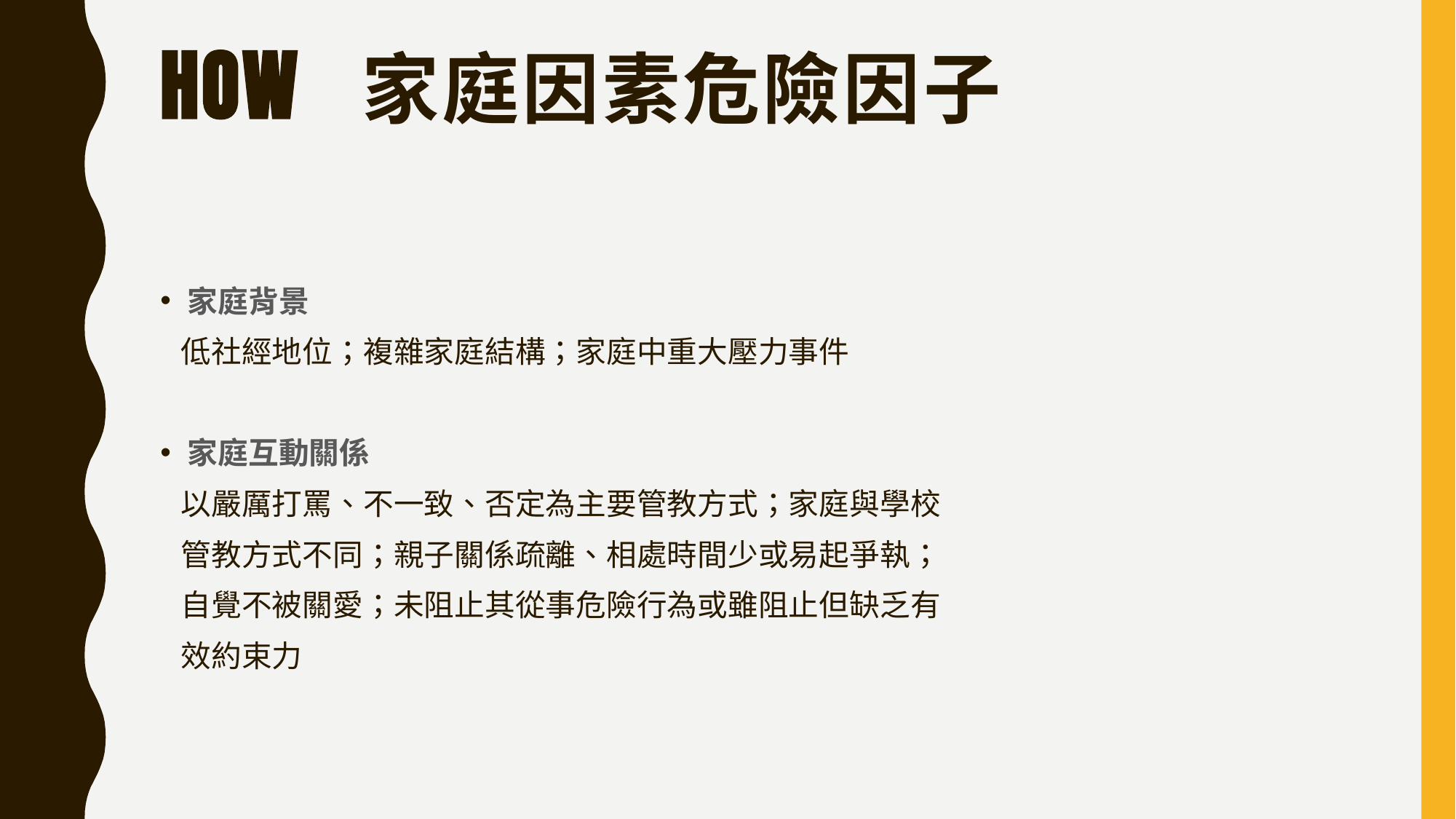

# HOW  家庭因素危險因子
家庭背景
  低社經地位；複雜家庭結構；家庭中重大壓力事件

家庭互動關係
  以嚴厲打罵、不一致、否定為主要管教方式；家庭與學校
  管教方式不同；親子關係疏離、相處時間少或易起爭執；
  自覺不被關愛；未阻止其從事危險行為或雖阻止但缺乏有
  效約束力